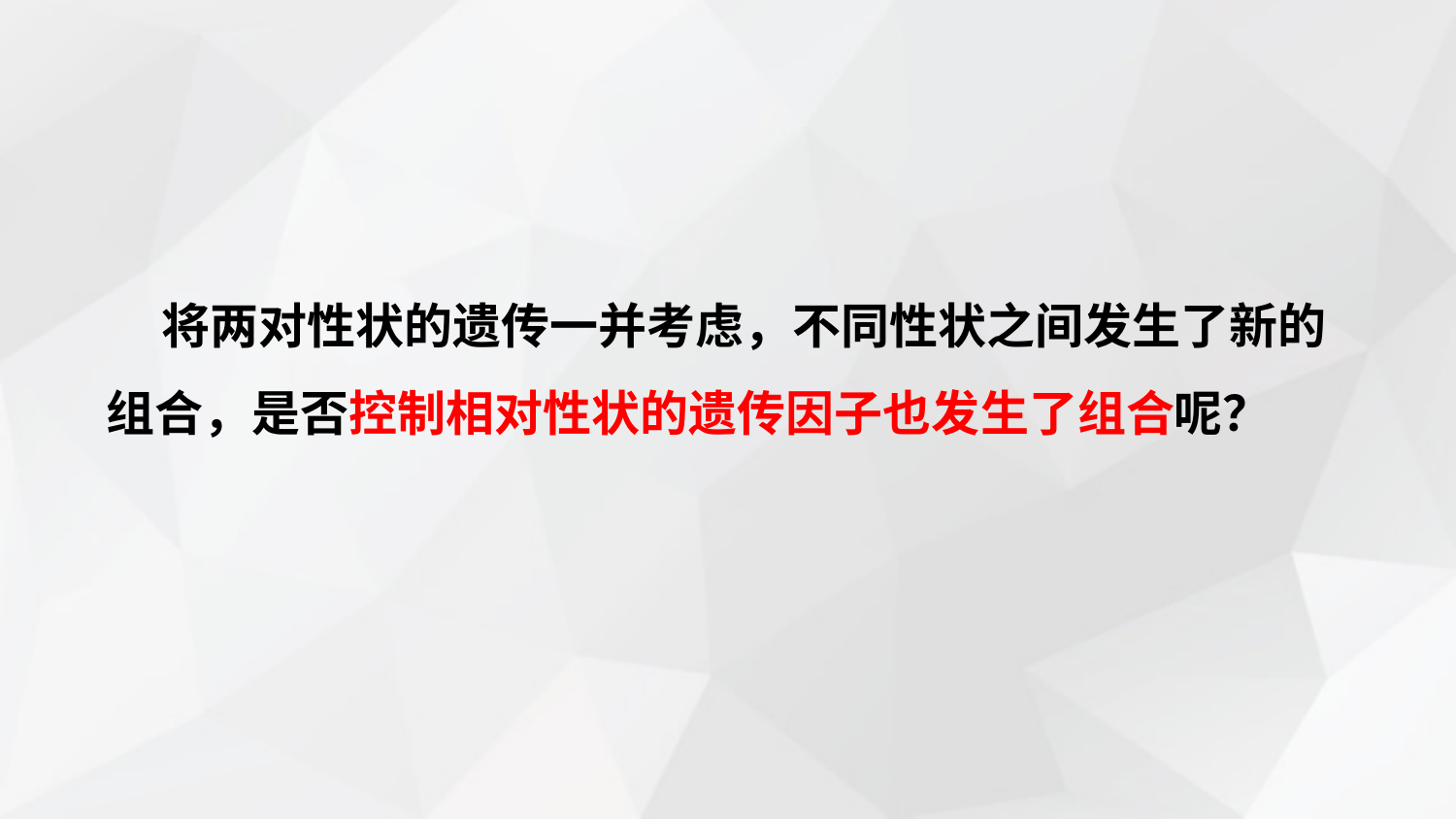

将两对性状的遗传一并考虑，不同性状之间发生了新的组合，是否控制相对性状的遗传因子也发生了组合呢？